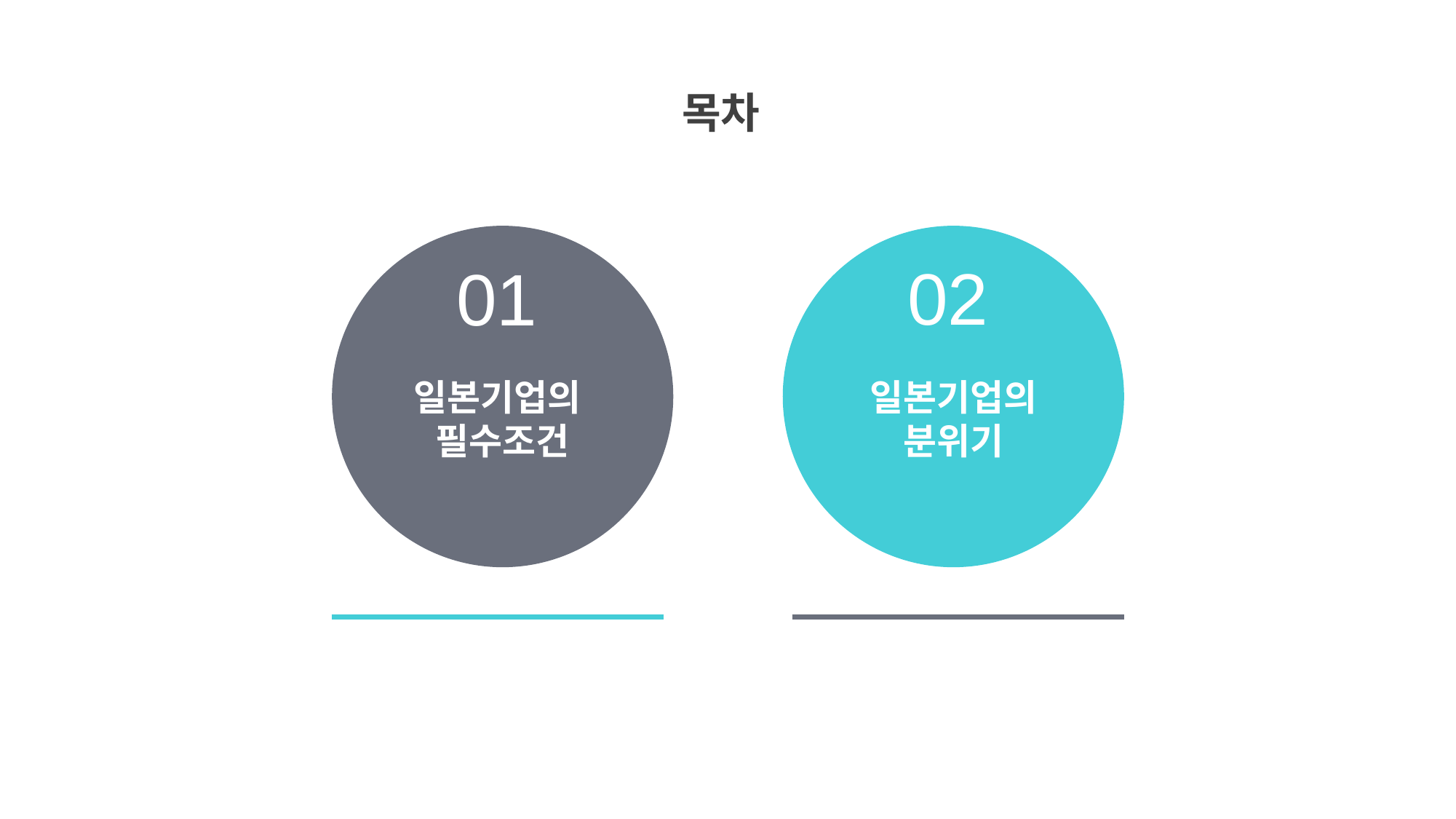

목차

일본기업의
필수조건

일본기업의
분위기
02
01